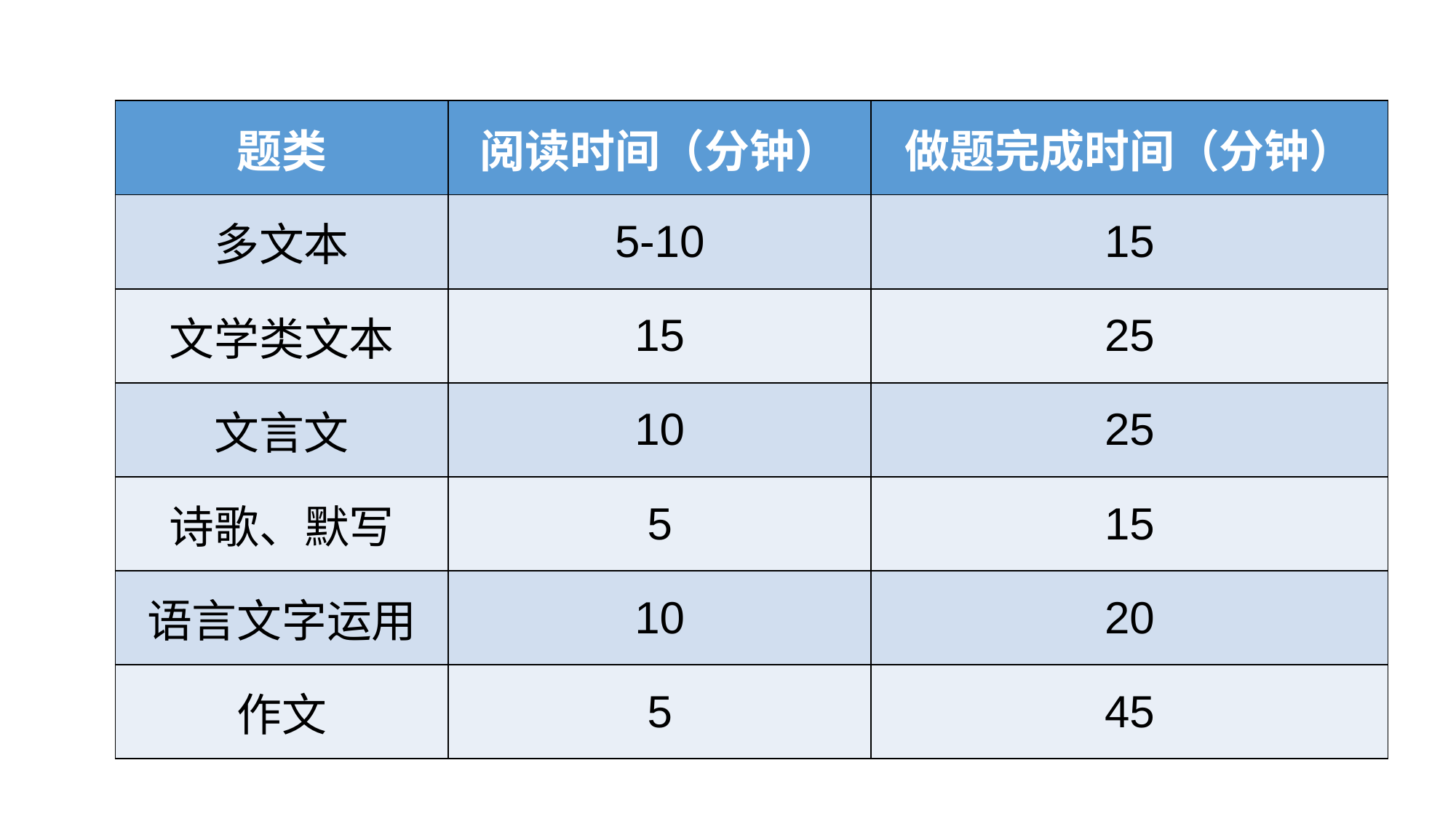

| 题类 | 阅读时间（分钟） | 做题完成时间（分钟） |
| --- | --- | --- |
| 多文本 | 5-10 | 15 |
| 文学类文本 | 15 | 25 |
| 文言文 | 10 | 25 |
| 诗歌、默写 | 5 | 15 |
| 语言文字运用 | 10 | 20 |
| 作文 | 5 | 45 |